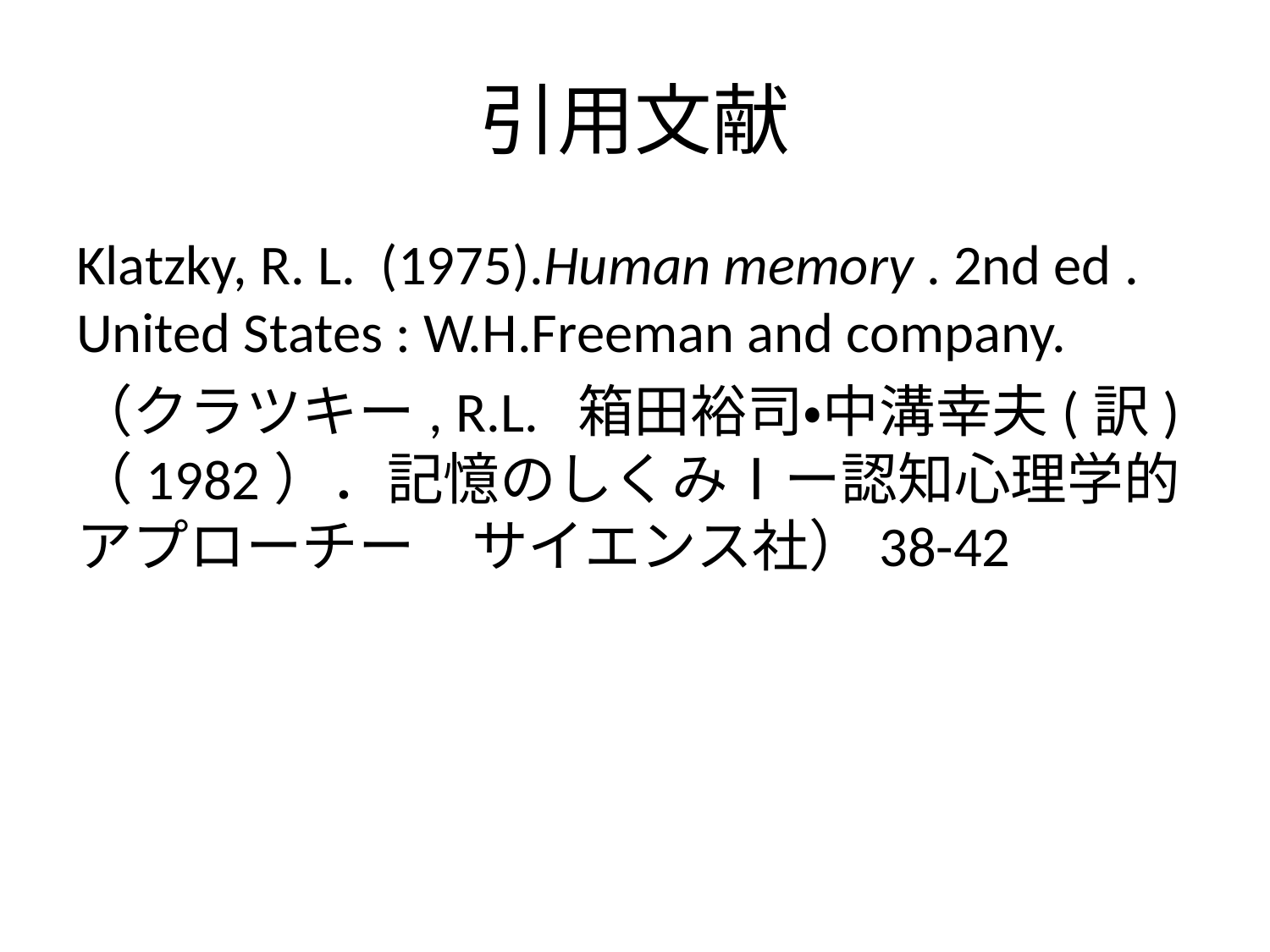

# 引用文献
Klatzky, R. L.  (1975).Human memory . 2nd ed . United States : W.H.Freeman and company.
（クラツキー, R.L.  箱田裕司・中溝幸夫(訳)（1982）．記憶のしくみⅠー認知心理学的アプローチー　サイエンス社）38-42